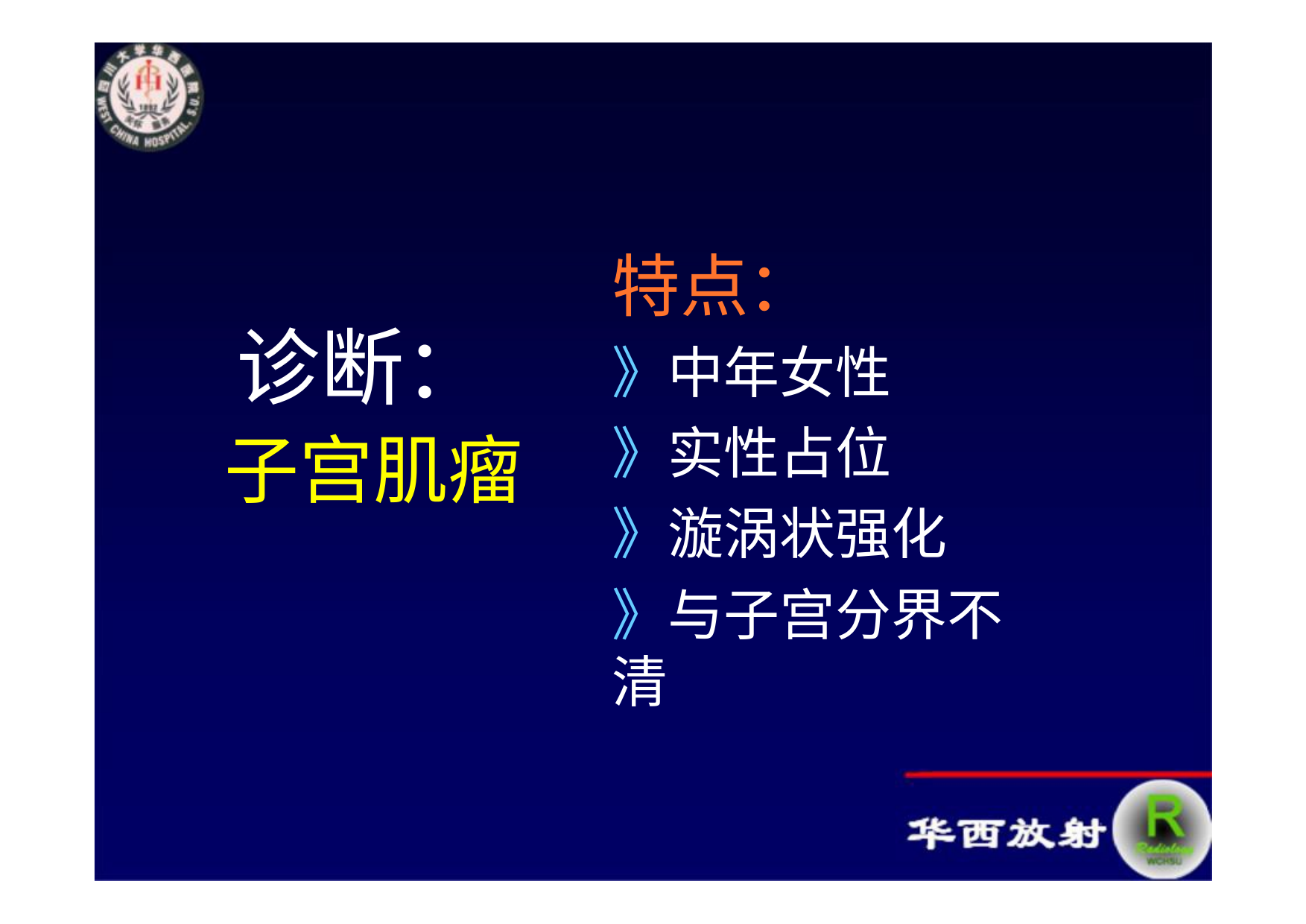

特点：

》中年女性

》实性占位

》漩涡状强化

》与子宫分界不清
诊断：

子宫肌瘤